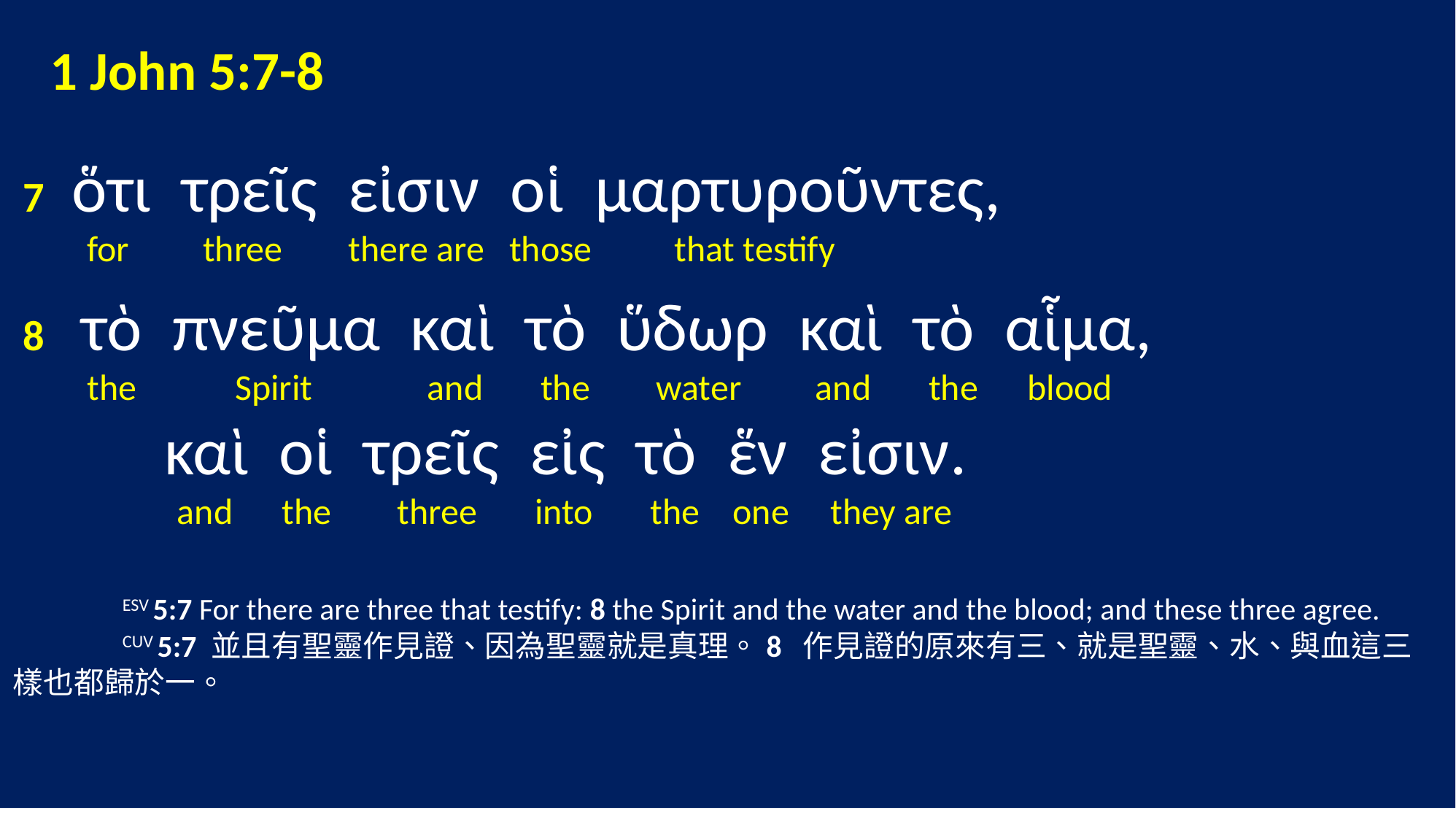

1 John 5:7-8

 7    ὅτι  τρεῖς  εἰσιν  οἱ  μαρτυροῦντες,
         for         three        there are   those          that testify

 8    τὸ  πνεῦμα  καὶ  τὸ  ὕδωρ  καὶ  τὸ  αἷμα,
         the            Spirit              and       the        water         and       the      blood
          καὶ  οἱ  τρεῖς  εἰς  τὸ  ἕν  εἰσιν.
                    and      the        three       into       the    one     they are

	ESV 5:7 For there are three that testify: 8 the Spirit and the water and the blood; and these three agree.
	CUV 5:7 並且有聖靈作見證、因為聖靈就是真理。8  作見證的原來有三、就是聖靈、水、與血這三樣也都歸於一。